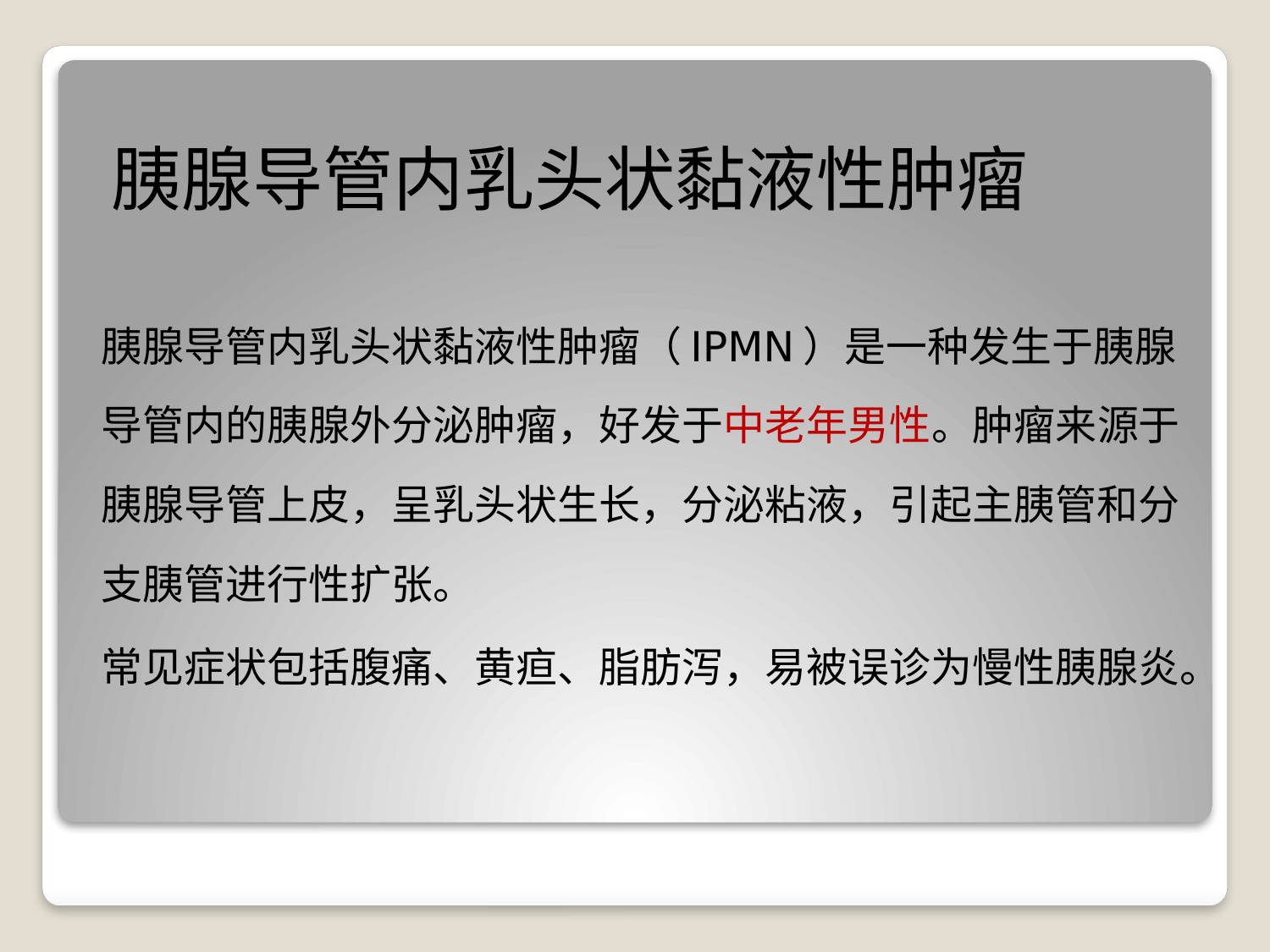

# 胰腺导管内乳头状黏液性肿瘤
   胰腺导管内乳头状黏液性肿瘤（IPMN）是一种发生于胰腺导管内的胰腺外分泌肿瘤，好发于中老年男性。肿瘤来源于胰腺导管上皮，呈乳头状生长，分泌粘液，引起主胰管和分支胰管进行性扩张。
   常见症状包括腹痛、黄疸、脂肪泻，易被误诊为慢性胰腺炎。